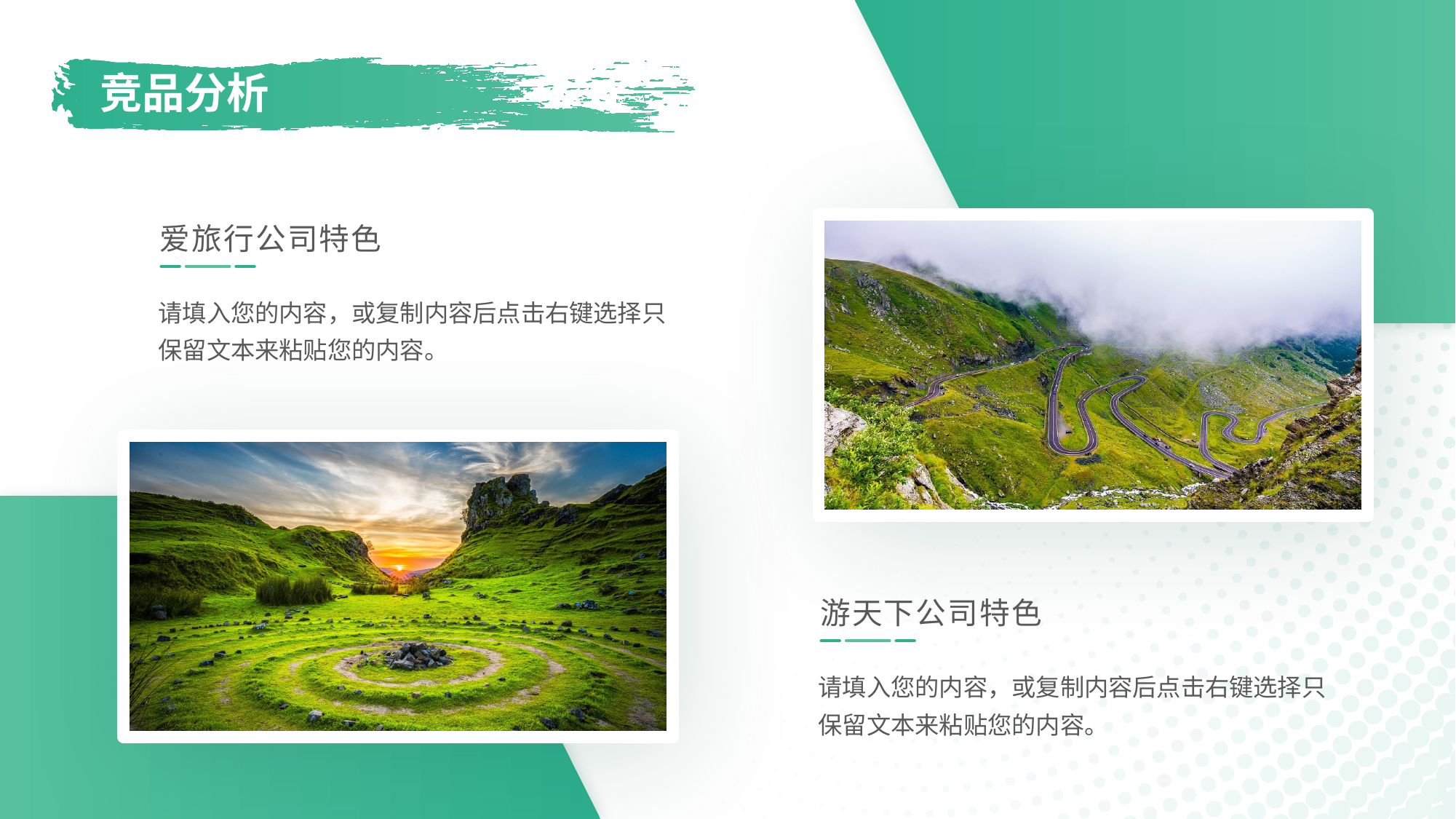

# 竞品分析
爱旅行公司特色

请填入您的内容，或复制内容后点击右键选择只保留文本来粘贴您的内容。

游天下公司特色
请填入您的内容，或复制内容后点击右键选择只保留文本来粘贴您的内容。